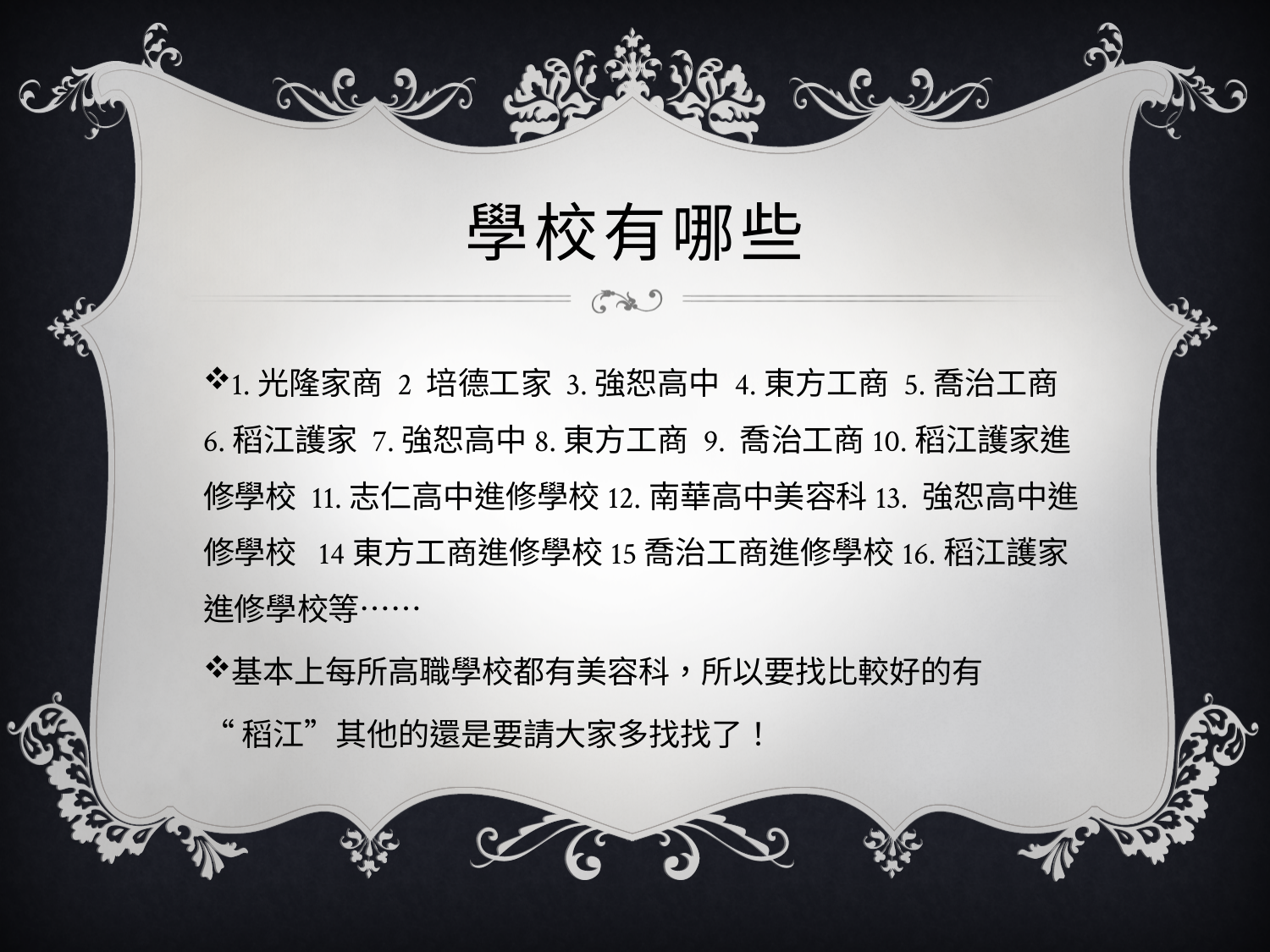

# 學校有哪些
1.光隆家商 2 培德工家 3.強恕高中 4.東方工商 5.喬治工商6.稻江護家 7.強恕高中8.東方工商 9. 喬治工商10.稻江護家進修學校 11.志仁高中進修學校12.南華高中美容科13. 強恕高中進修學校  14東方工商進修學校15喬治工商進修學校16.稻江護家進修學校等……
基本上每所高職學校都有美容科，所以要找比較好的有
“稻江”其他的還是要請大家多找找了！